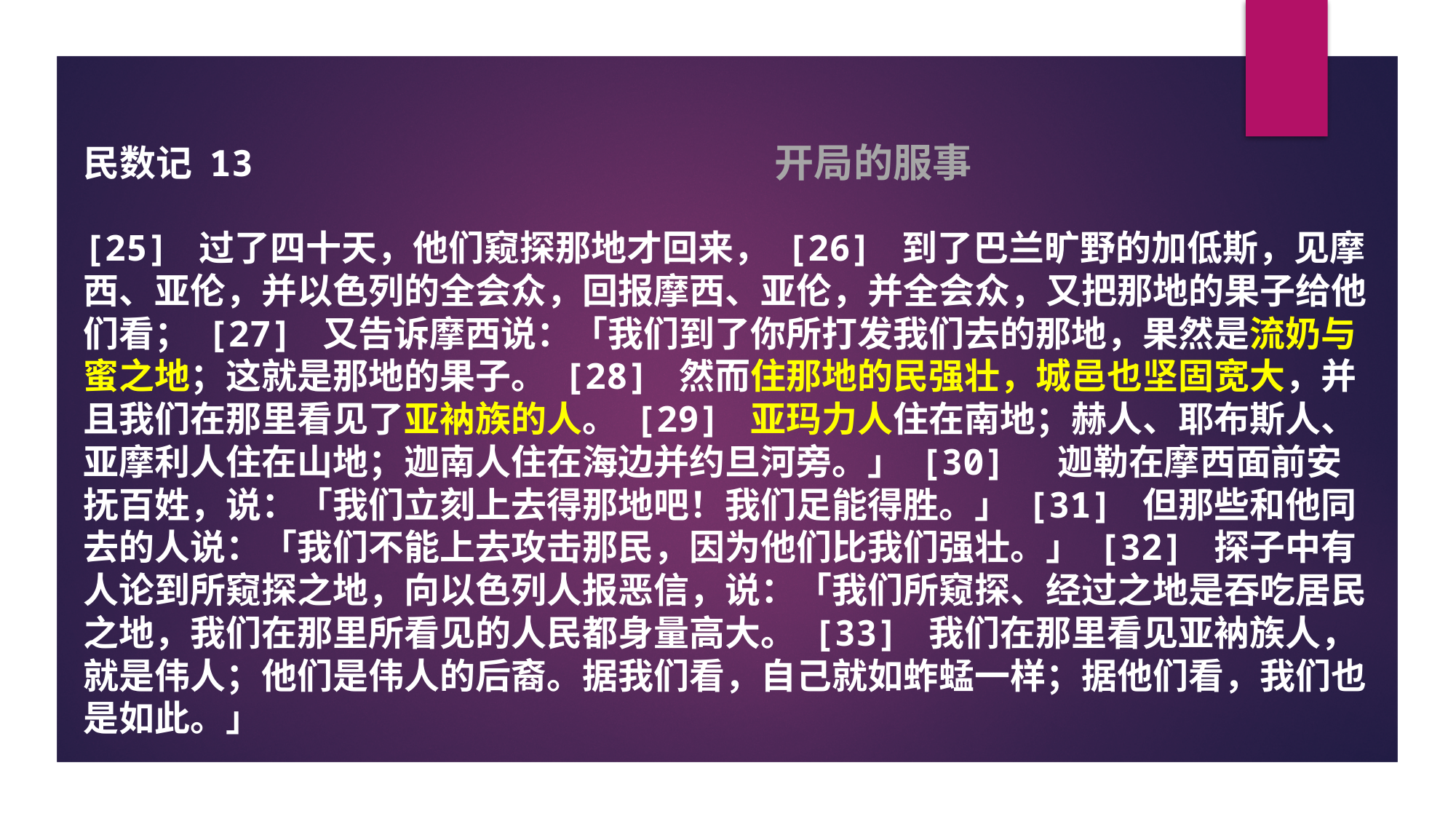

开局的服事

民数记 13

[25] 过了四十天，他们窥探那地才回来， [26] 到了巴兰旷野的加低斯，见摩西、亚伦，并以色列的全会众，回报摩西、亚伦，并全会众，又把那地的果子给他们看； [27] 又告诉摩西说：「我们到了你所打发我们去的那地，果然是流奶与蜜之地；这就是那地的果子。 [28] 然而住那地的民强壮，城邑也坚固宽大，并且我们在那里看见了亚衲族的人。 [29] 亚玛力人住在南地；赫人、耶布斯人、亚摩利人住在山地；迦南人住在海边并约旦河旁。」 [30]  迦勒在摩西面前安抚百姓，说：「我们立刻上去得那地吧！我们足能得胜。」 [31] 但那些和他同去的人说：「我们不能上去攻击那民，因为他们比我们强壮。」 [32] 探子中有人论到所窥探之地，向以色列人报恶信，说：「我们所窥探、经过之地是吞吃居民之地，我们在那里所看见的人民都身量高大。 [33] 我们在那里看见亚衲族人，就是伟人；他们是伟人的后裔。据我们看，自己就如蚱蜢一样；据他们看，我们也是如此。」